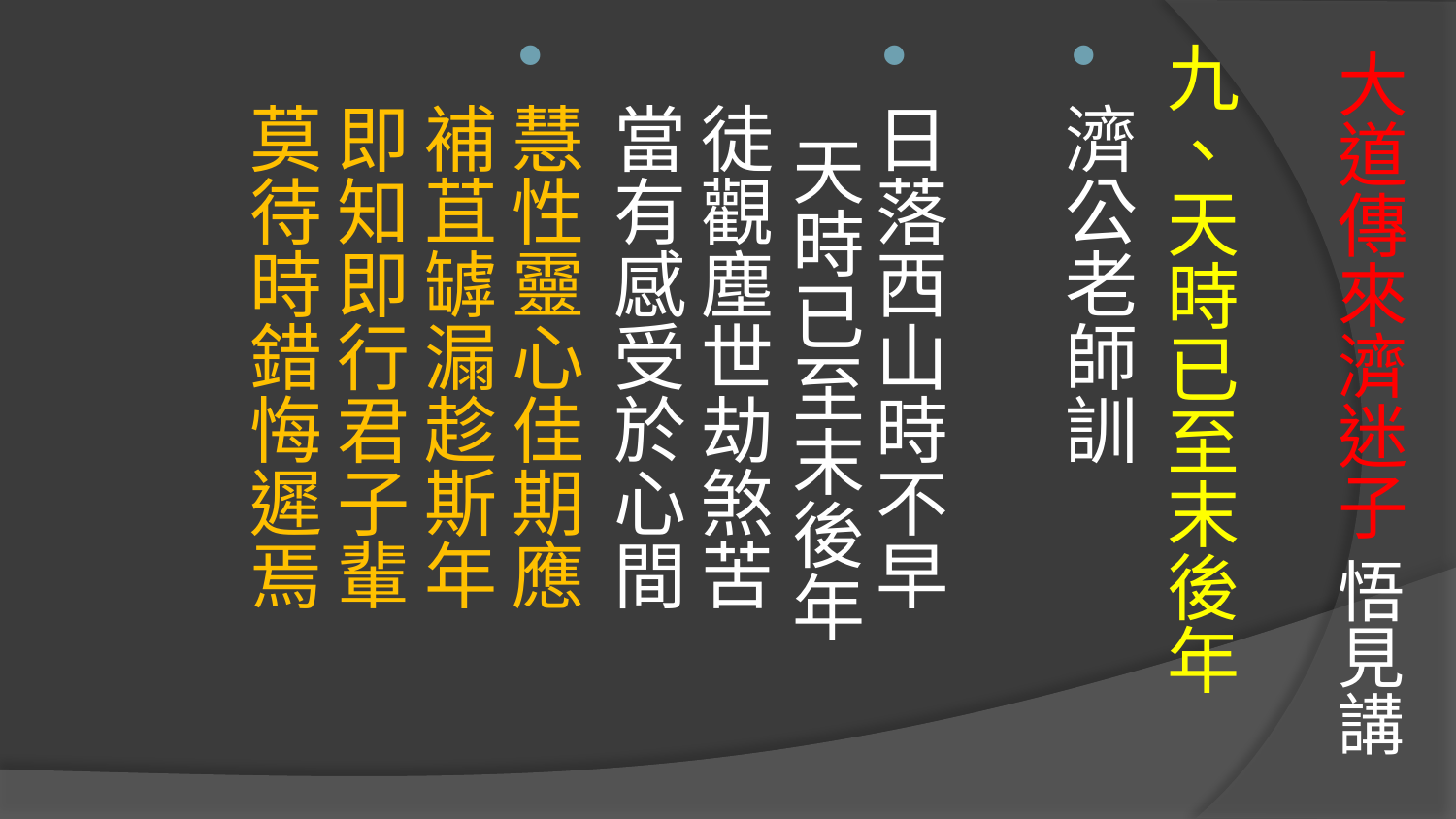

# 大道傳來濟迷子 悟見講
九、天時已至末後年
濟公老師訓
日落西山時不早　         天時已至末後年
徒觀塵世劫煞苦　      當有感受於心間
慧性靈心佳期應　       補苴罅漏趁斯年
即知即行君子輩　       莫待時錯悔遲焉